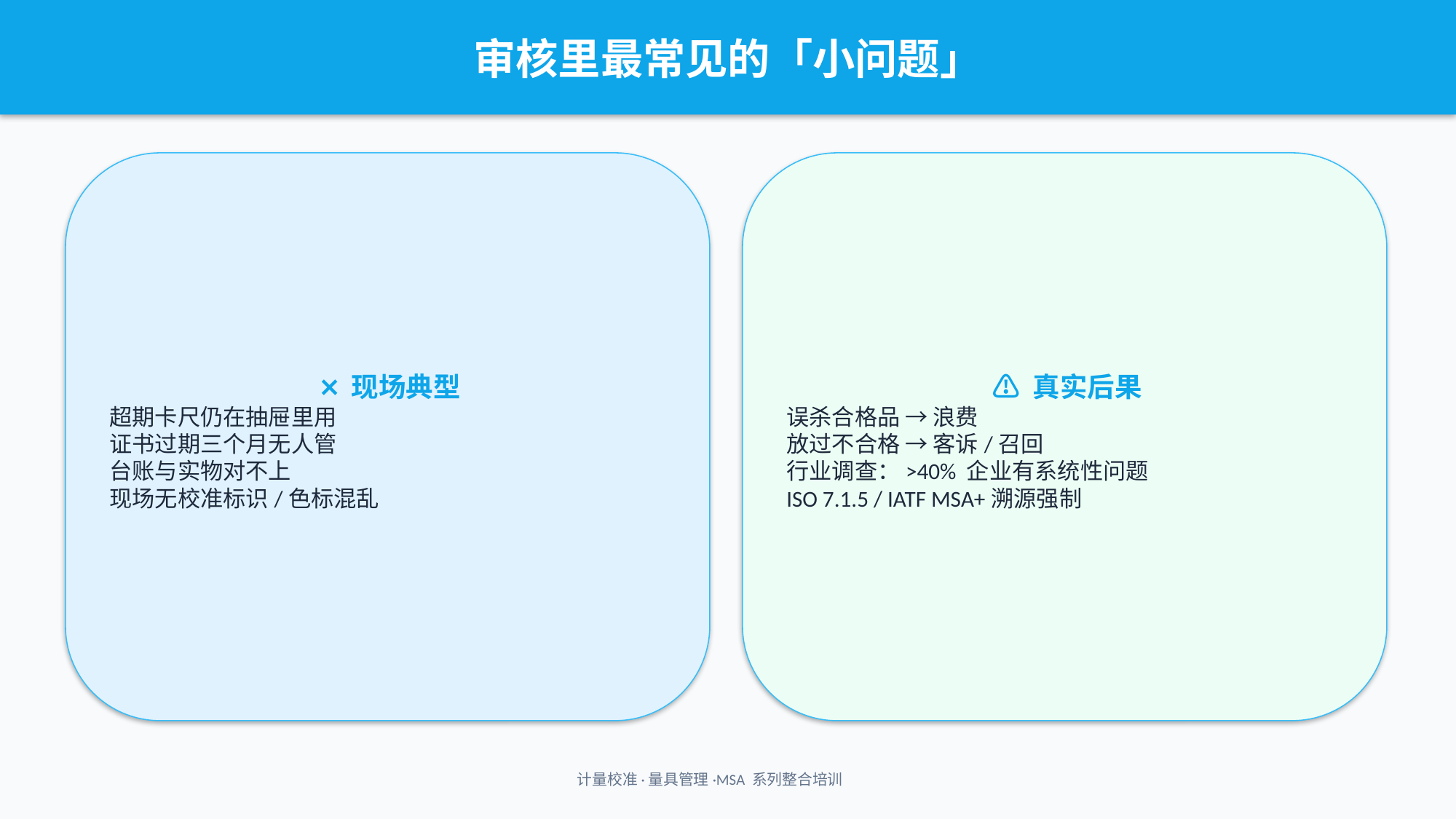

审核里最常见的「小问题」
❌ 现场典型
超期卡尺仍在抽屉里用
证书过期三个月无人管
台账与实物对不上
现场无校准标识/色标混乱
⚠️ 真实后果
误杀合格品 → 浪费
放过不合格 → 客诉/召回
行业调查：>40% 企业有系统性问题
ISO 7.1.5 / IATF MSA+溯源强制
计量校准·量具管理·MSA 系列整合培训